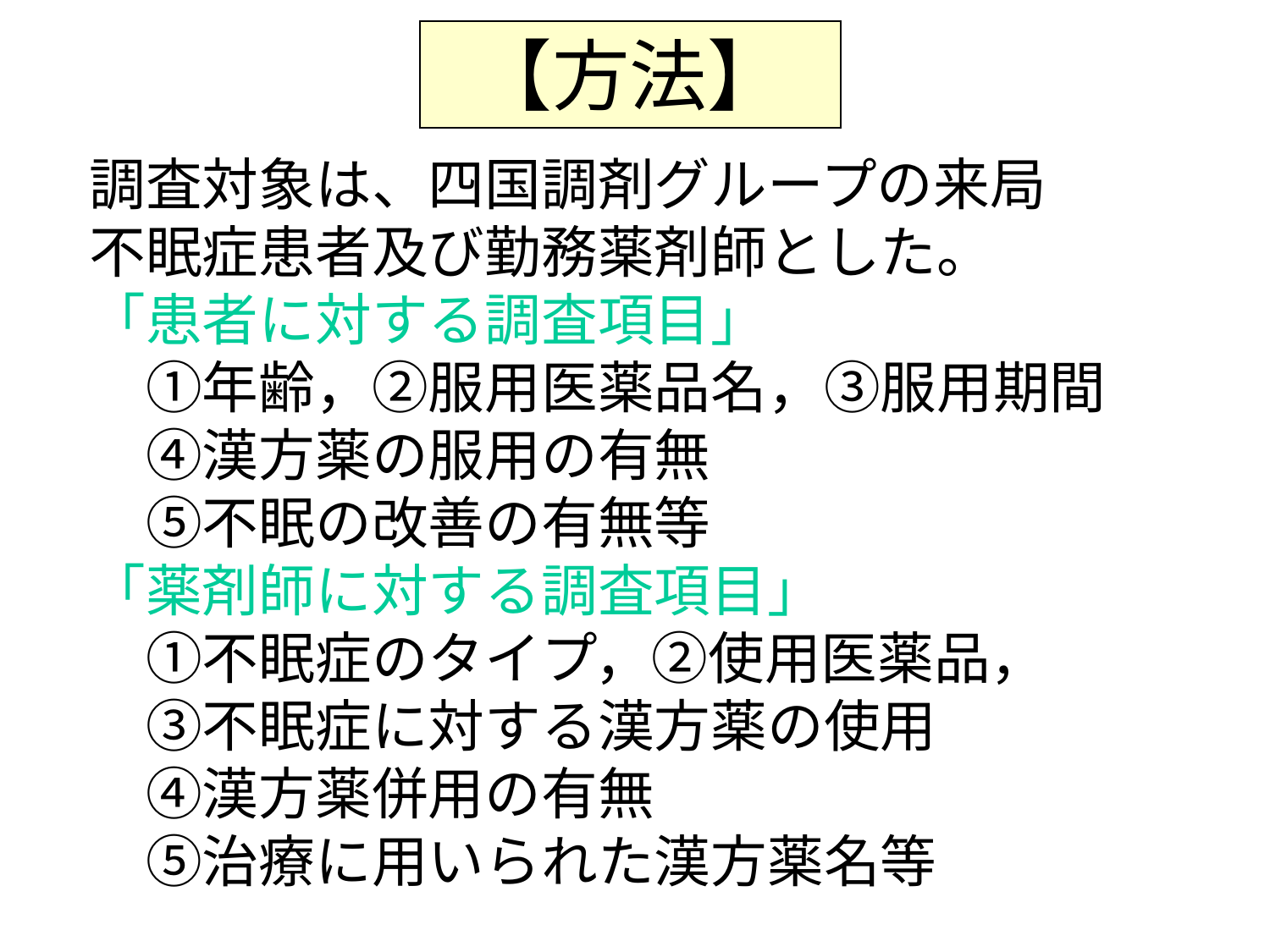

【方法】

調査対象は、四国調剤グループの来局
不眠症患者及び勤務薬剤師とした。
「患者に対する調査項目」
　①年齢，②服用医薬品名，③服用期間
　④漢方薬の服用の有無
　⑤不眠の改善の有無等
「薬剤師に対する調査項目」
　①不眠症のタイプ，②使用医薬品，
　③不眠症に対する漢方薬の使用
　④漢方薬併用の有無
　⑤治療に用いられた漢方薬名等